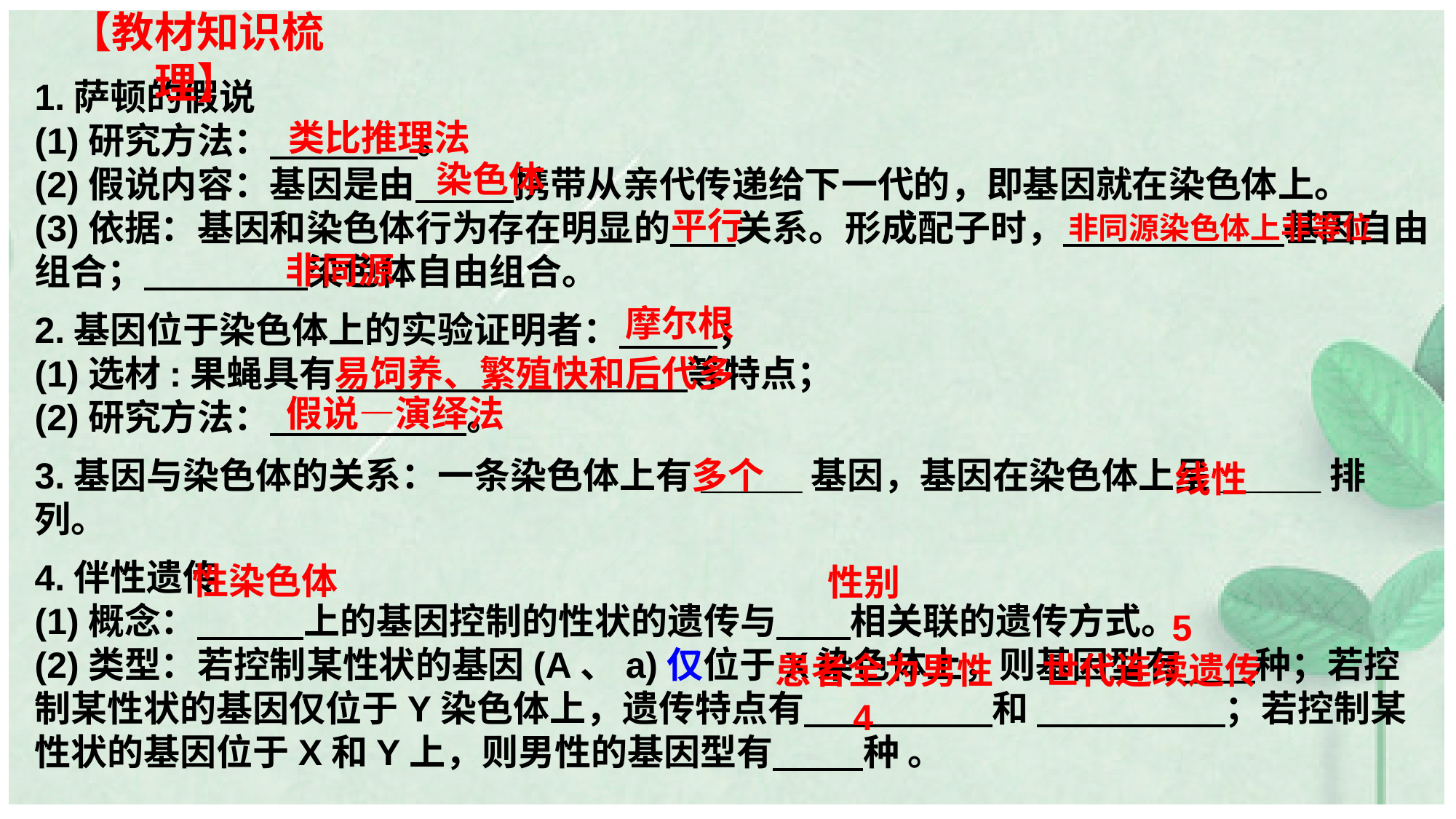

【教材知识梳理】
1.萨顿的假说
(1)研究方法：                  。
(2)假说内容：基因是由            携带从亲代传递给下一代的，即基因就在染色体上。
(3)依据：基因和染色体行为存在明显的        关系。形成配子时，                           基因自由组合；                    染色体自由组合。
2.基因位于染色体上的实验证明者：            ；
(1)选材:果蝇具有                                           等特点；
(2)研究方法：                        。
3.基因与染色体的关系：一条染色体上有_____基因，基因在染色体上呈_____排列。
4.伴性遗传
(1)概念：             上的基因控制的性状的遗传与         相关联的遗传方式。
(2)类型：若控制某性状的基因(A、a)仅位于X染色体上，则基因型有         种；若控制某性状的基因仅位于Y染色体上，遗传特点有                       和                        ；若控制某性状的基因位于X和Y上，则男性的基因型有           种 。
类比推理法
染色体
平行
非同源染色体上非等位
非同源
摩尔根
易饲养、繁殖快和后代多
假说—演绎法
多个
线性
性染色体
性别
5
患者全为男性      世代连续遗传
4